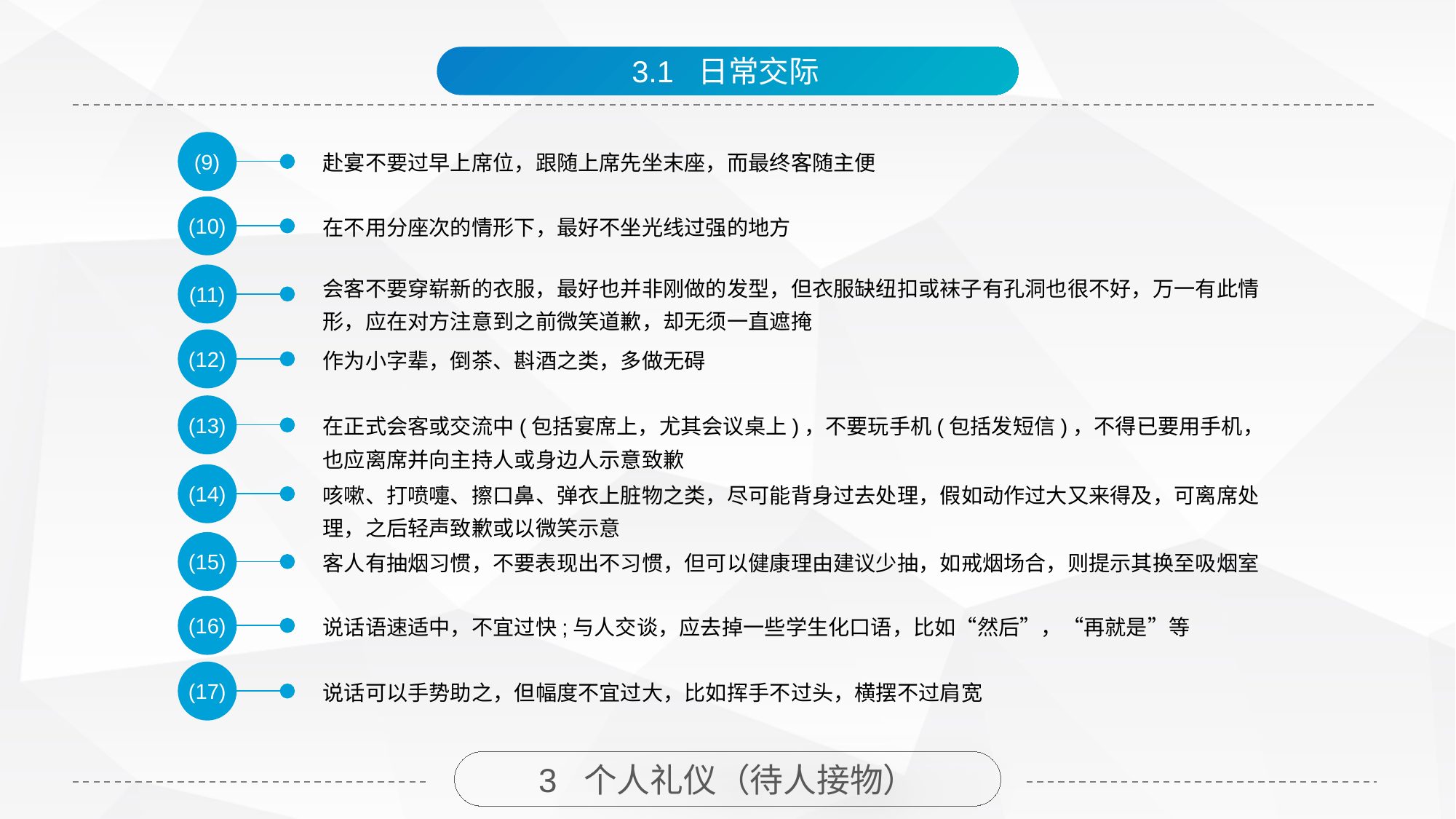

3.1  日常交际
(9)
赴宴不要过早上席位，跟随上席先坐末座，而最终客随主便
(10)
在不用分座次的情形下，最好不坐光线过强的地方
会客不要穿崭新的衣服，最好也并非刚做的发型，但衣服缺纽扣或袜子有孔洞也很不好，万一有此情形，应在对方注意到之前微笑道歉，却无须一直遮掩
(11)
(12)
作为小字辈，倒茶、斟酒之类，多做无碍
(13)
在正式会客或交流中(包括宴席上，尤其会议桌上)，不要玩手机(包括发短信)，不得已要用手机，也应离席并向主持人或身边人示意致歉
(14)
咳嗽、打喷嚏、擦口鼻、弹衣上脏物之类，尽可能背身过去处理，假如动作过大又来得及，可离席处理，之后轻声致歉或以微笑示意
(15)
客人有抽烟习惯，不要表现出不习惯，但可以健康理由建议少抽，如戒烟场合，则提示其换至吸烟室
(16)
说话语速适中，不宜过快;与人交谈，应去掉一些学生化口语，比如“然后”，“再就是”等
(17)
说话可以手势助之，但幅度不宜过大，比如挥手不过头，横摆不过肩宽
3  个人礼仪（待人接物）